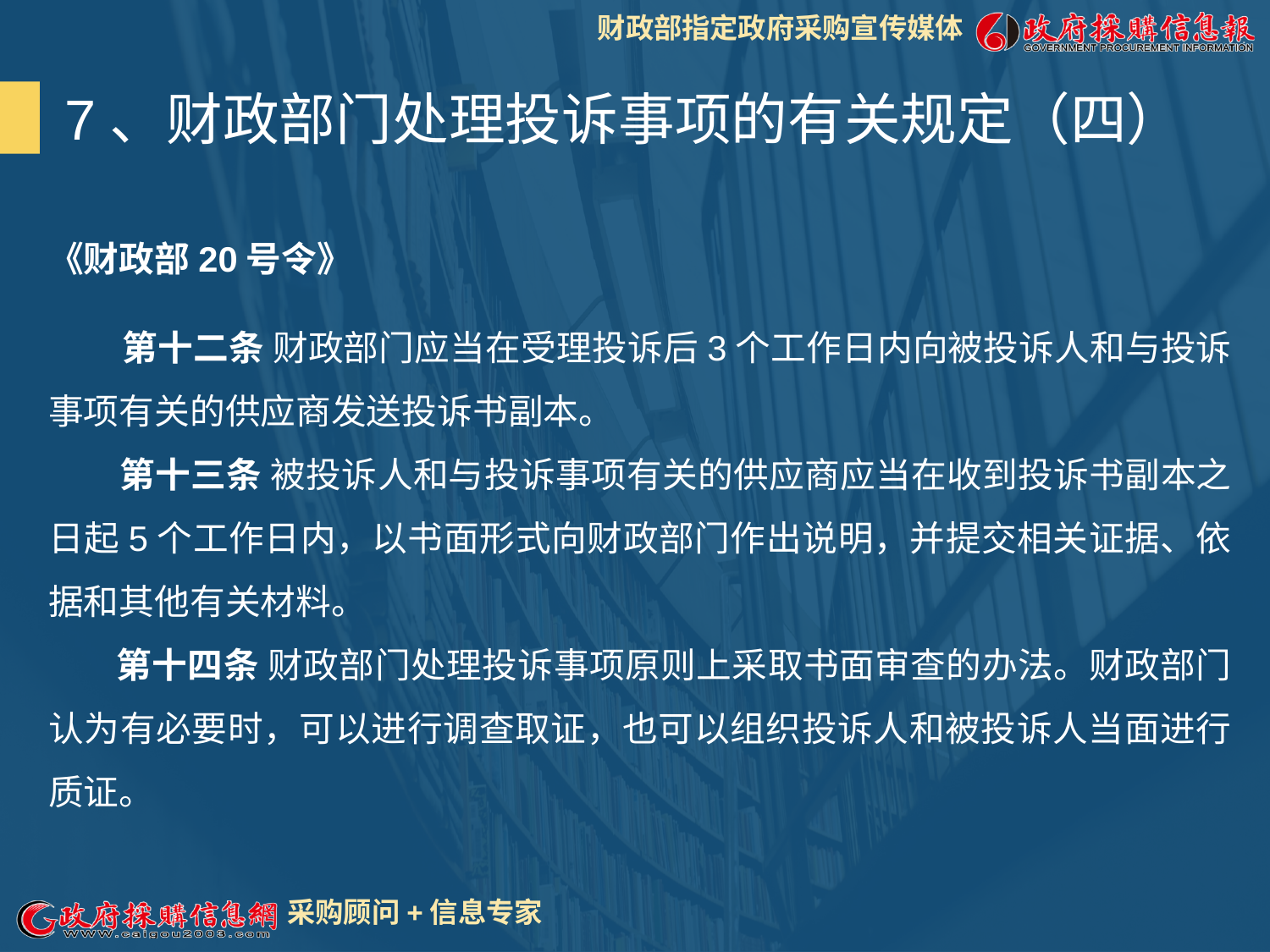

7、财政部门处理投诉事项的有关规定（四）
《财政部20号令》

        第十二条 财政部门应当在受理投诉后3个工作日内向被投诉人和与投诉事项有关的供应商发送投诉书副本。
　　第十三条 被投诉人和与投诉事项有关的供应商应当在收到投诉书副本之日起5个工作日内，以书面形式向财政部门作出说明，并提交相关证据、依据和其他有关材料。
       第十四条 财政部门处理投诉事项原则上采取书面审查的办法。财政部门认为有必要时，可以进行调查取证，也可以组织投诉人和被投诉人当面进行质证。